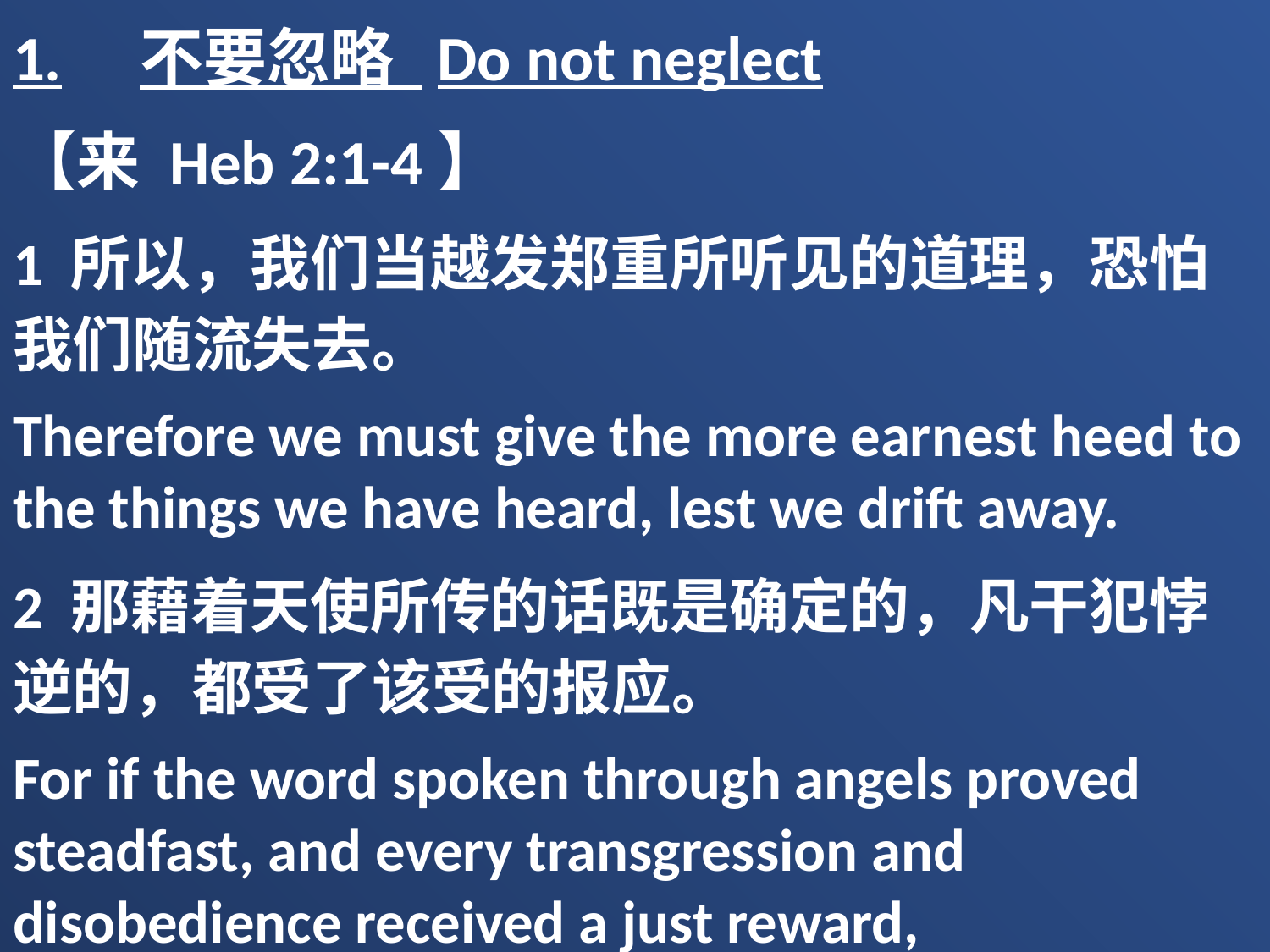

1.	不要忽略  Do not neglect
【来 Heb 2:1-4】
1 所以，我们当越发郑重所听见的道理，恐怕我们随流失去。
Therefore we must give the more earnest heed to the things we have heard, lest we drift away.
2 那藉着天使所传的话既是确定的，凡干犯悖逆的，都受了该受的报应。
For if the word spoken through angels proved steadfast, and every transgression and disobedience received a just reward,